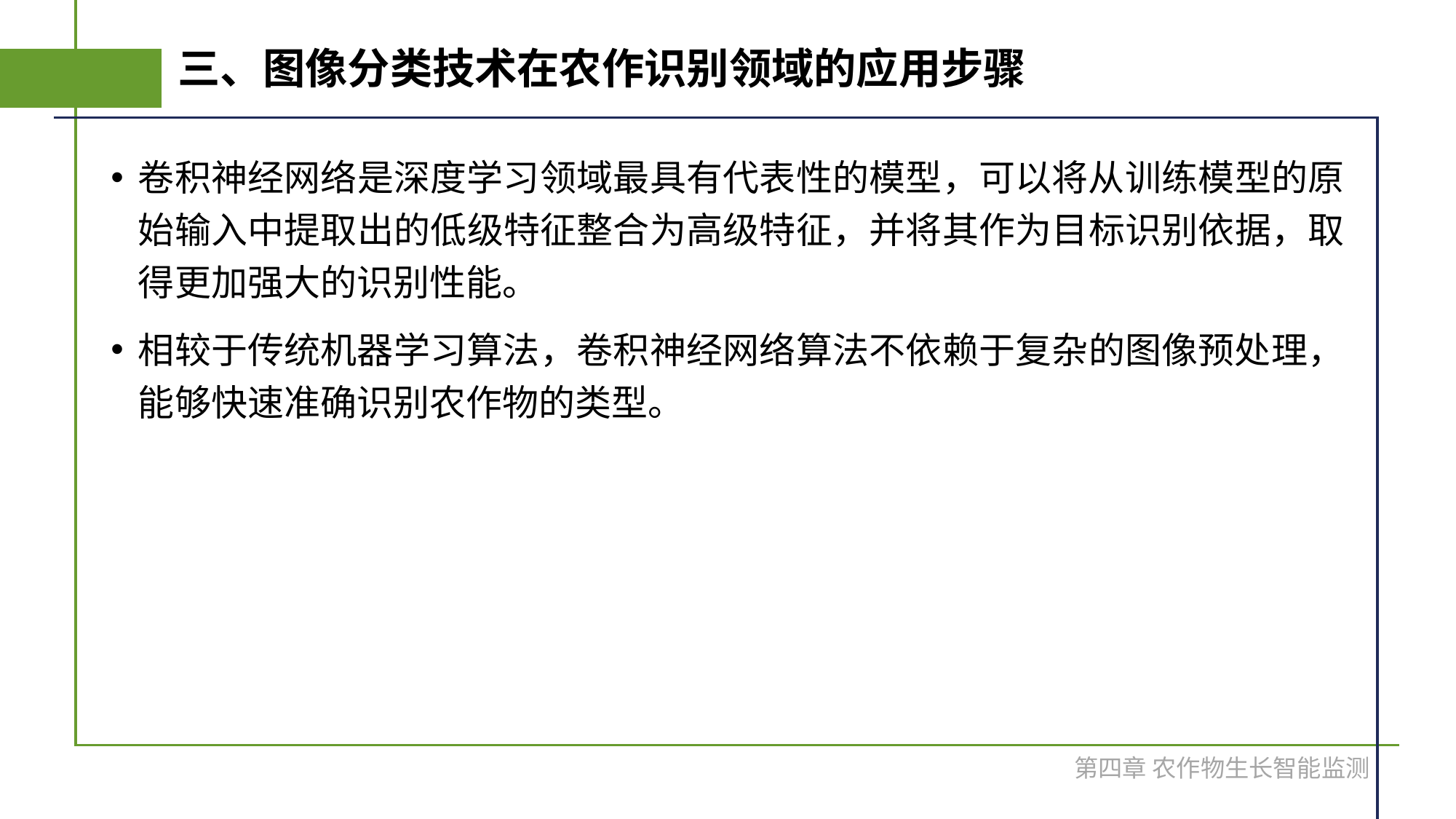

# 三、图像分类技术在农作识别领域的应用步骤
卷积神经网络是深度学习领域最具有代表性的模型，可以将从训练模型的原始输入中提取出的低级特征整合为高级特征，并将其作为目标识别依据，取得更加强大的识别性能。
相较于传统机器学习算法，卷积神经网络算法不依赖于复杂的图像预处理，能够快速准确识别农作物的类型。
第四章 农作物生长智能监测